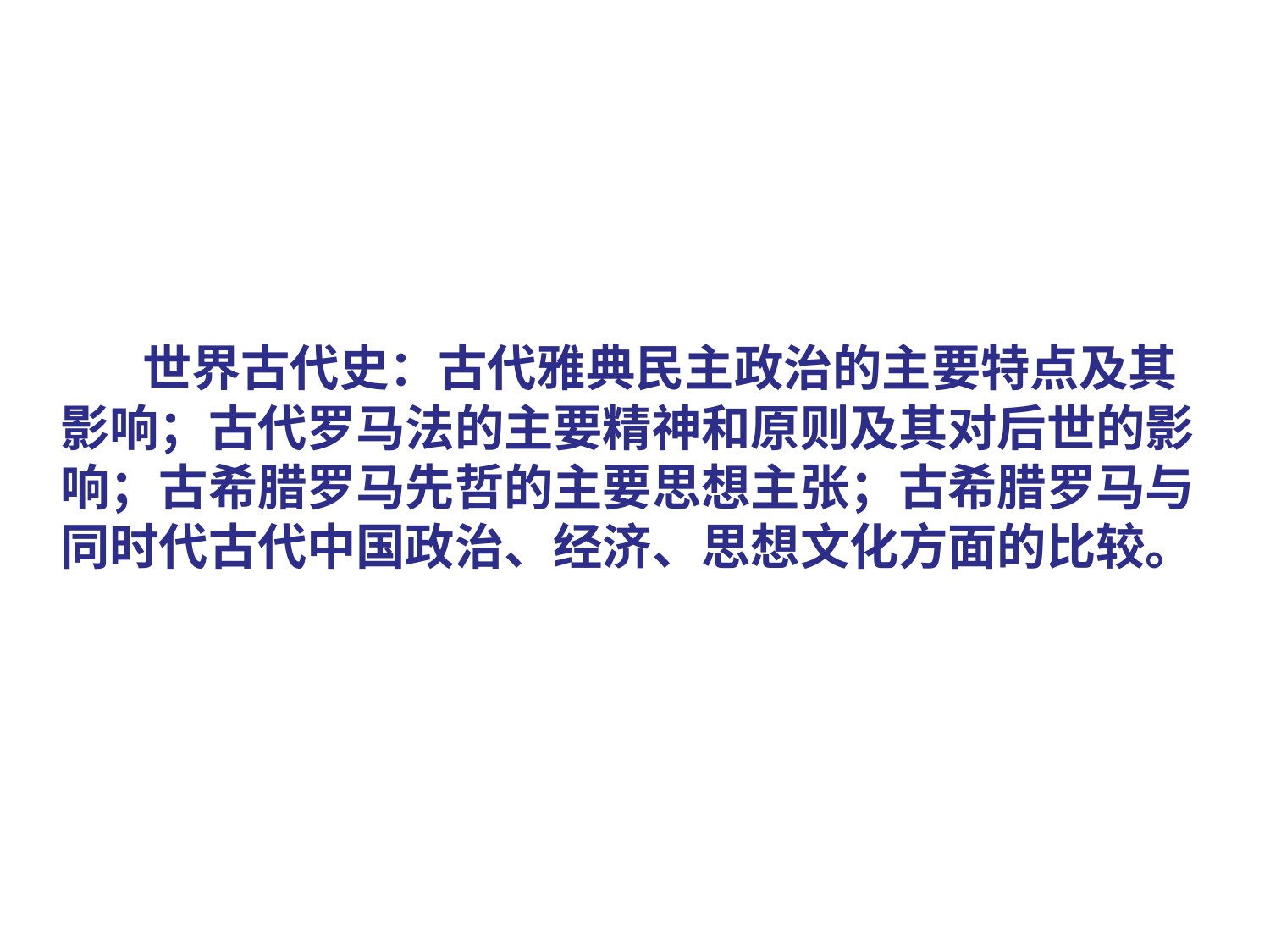

世界古代史：古代雅典民主政治的主要特点及其影响；古代罗马法的主要精神和原则及其对后世的影响；古希腊罗马先哲的主要思想主张；古希腊罗马与同时代古代中国政治、经济、思想文化方面的比较。